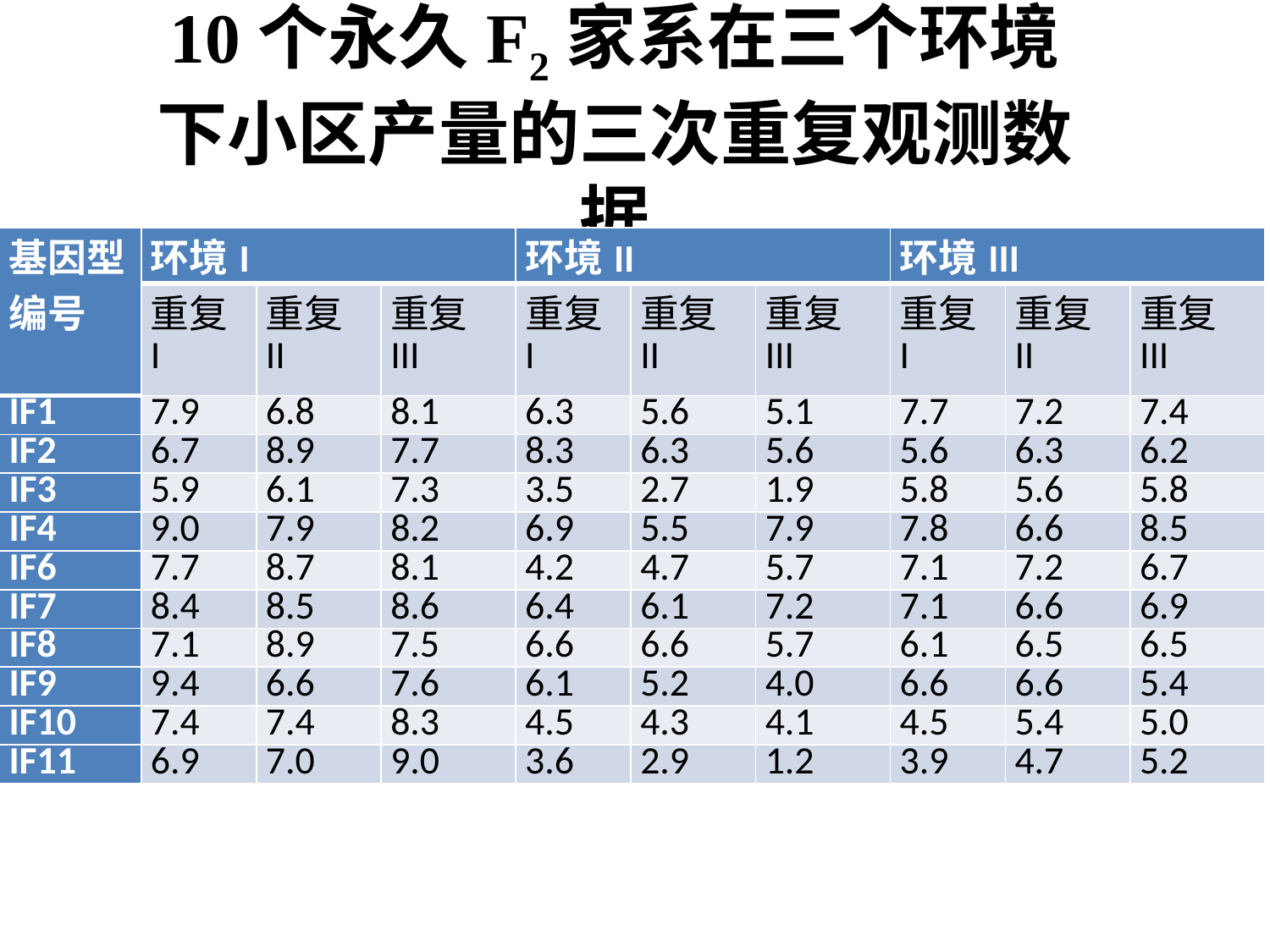

# 10个永久F2家系在三个环境下小区产量的三次重复观测数据
| 基因型编号 | 环境I |  |  | 环境II |  |  | 环境III |  |  |
| --- | --- | --- | --- | --- | --- | --- | --- | --- | --- |
|  | 重复I | 重复II | 重复III | 重复I | 重复II | 重复III | 重复I | 重复II | 重复III |
| IF1 | 7.9 | 6.8 | 8.1 | 6.3 | 5.6 | 5.1 | 7.7 | 7.2 | 7.4 |
| IF2 | 6.7 | 8.9 | 7.7 | 8.3 | 6.3 | 5.6 | 5.6 | 6.3 | 6.2 |
| IF3 | 5.9 | 6.1 | 7.3 | 3.5 | 2.7 | 1.9 | 5.8 | 5.6 | 5.8 |
| IF4 | 9.0 | 7.9 | 8.2 | 6.9 | 5.5 | 7.9 | 7.8 | 6.6 | 8.5 |
| IF6 | 7.7 | 8.7 | 8.1 | 4.2 | 4.7 | 5.7 | 7.1 | 7.2 | 6.7 |
| IF7 | 8.4 | 8.5 | 8.6 | 6.4 | 6.1 | 7.2 | 7.1 | 6.6 | 6.9 |
| IF8 | 7.1 | 8.9 | 7.5 | 6.6 | 6.6 | 5.7 | 6.1 | 6.5 | 6.5 |
| IF9 | 9.4 | 6.6 | 7.6 | 6.1 | 5.2 | 4.0 | 6.6 | 6.6 | 5.4 |
| IF10 | 7.4 | 7.4 | 8.3 | 4.5 | 4.3 | 4.1 | 4.5 | 5.4 | 5.0 |
| IF11 | 6.9 | 7.0 | 9.0 | 3.6 | 2.9 | 1.2 | 3.9 | 4.7 | 5.2 |